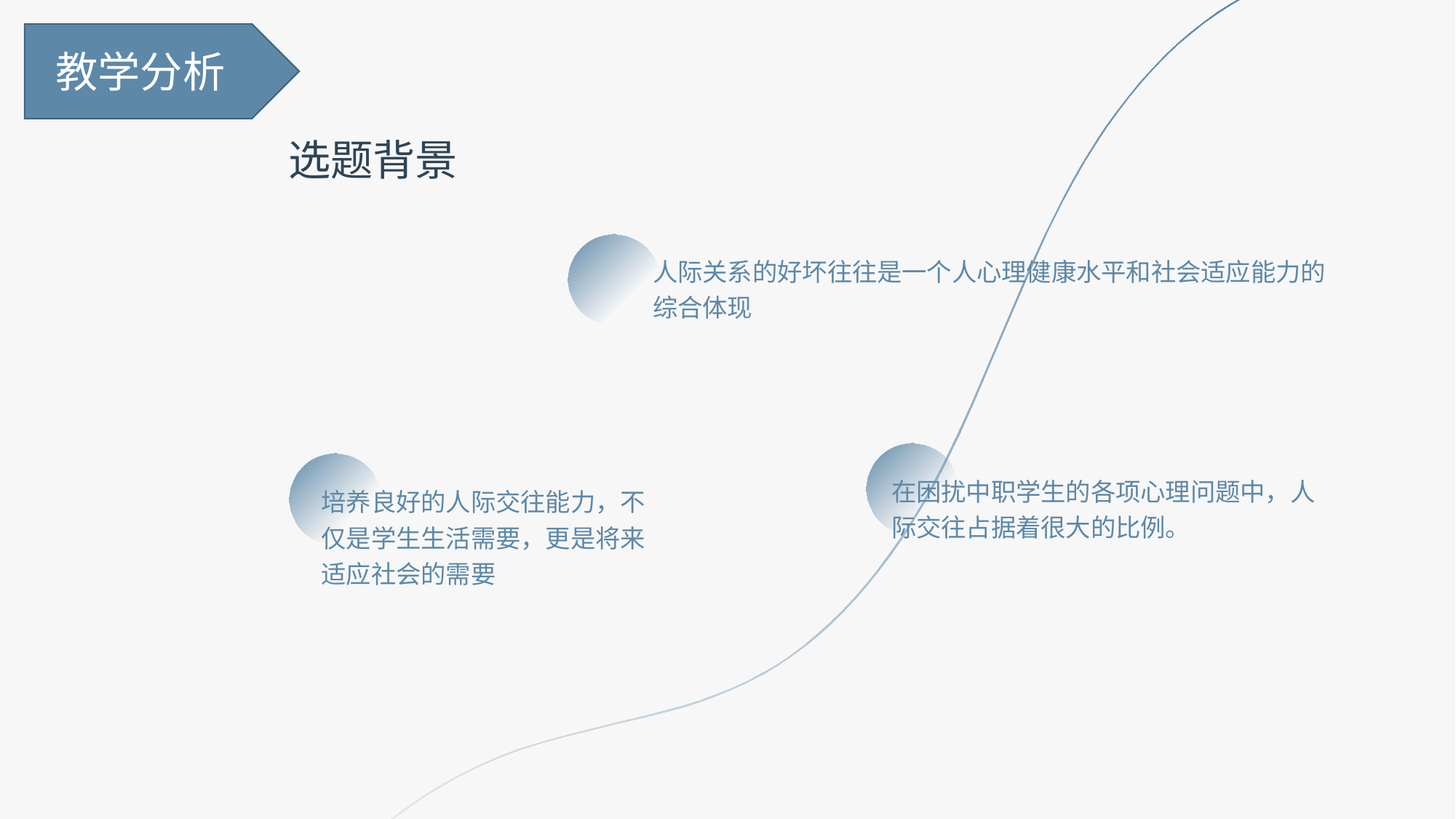

教学分析

选题背景

人际关系的好坏往往是一个人心理健康水平和社会适应能力的综合体现

在困扰中职学生的各项心理问题中，人际交往占据着很大的比例。
培养良好的人际交往能力，不仅是学生生活需要，更是将来适应社会的需要